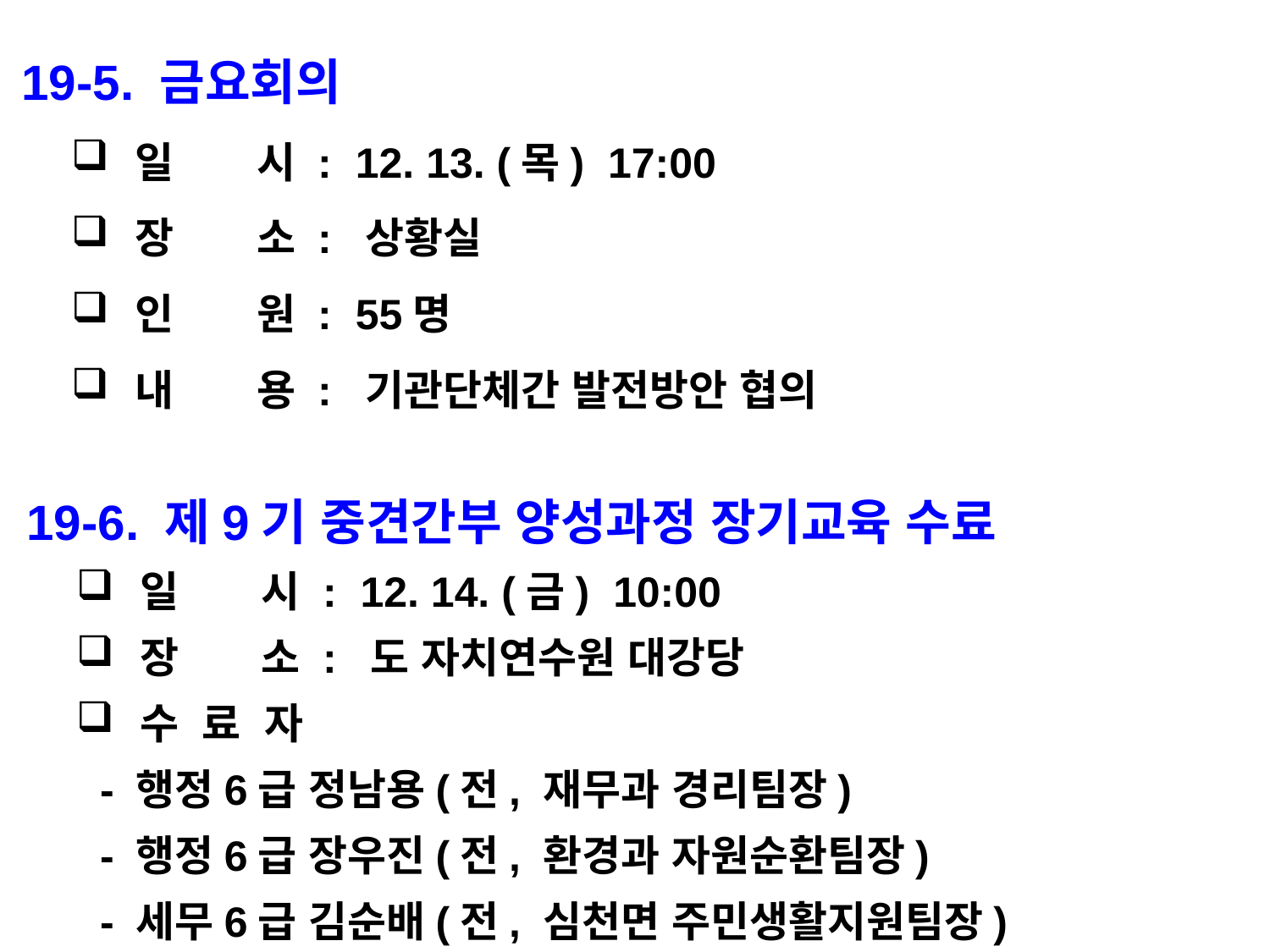

19-5. 금요회의
일       시 :  12. 13. (목)  17:00
장       소 :  상황실
인       원 :  55명
내       용 :  기관단체간 발전방안 협의

 19-6. 제9기 중견간부 양성과정 장기교육 수료
일       시 :  12. 14. (금)  10:00
장       소 :  도 자치연수원 대강당
수  료  자
  - 행정6급 정남용(전, 재무과 경리팀장)
  - 행정6급 장우진(전, 환경과 자원순환팀장)
  - 세무6급 김순배(전, 심천면 주민생활지원팀장)